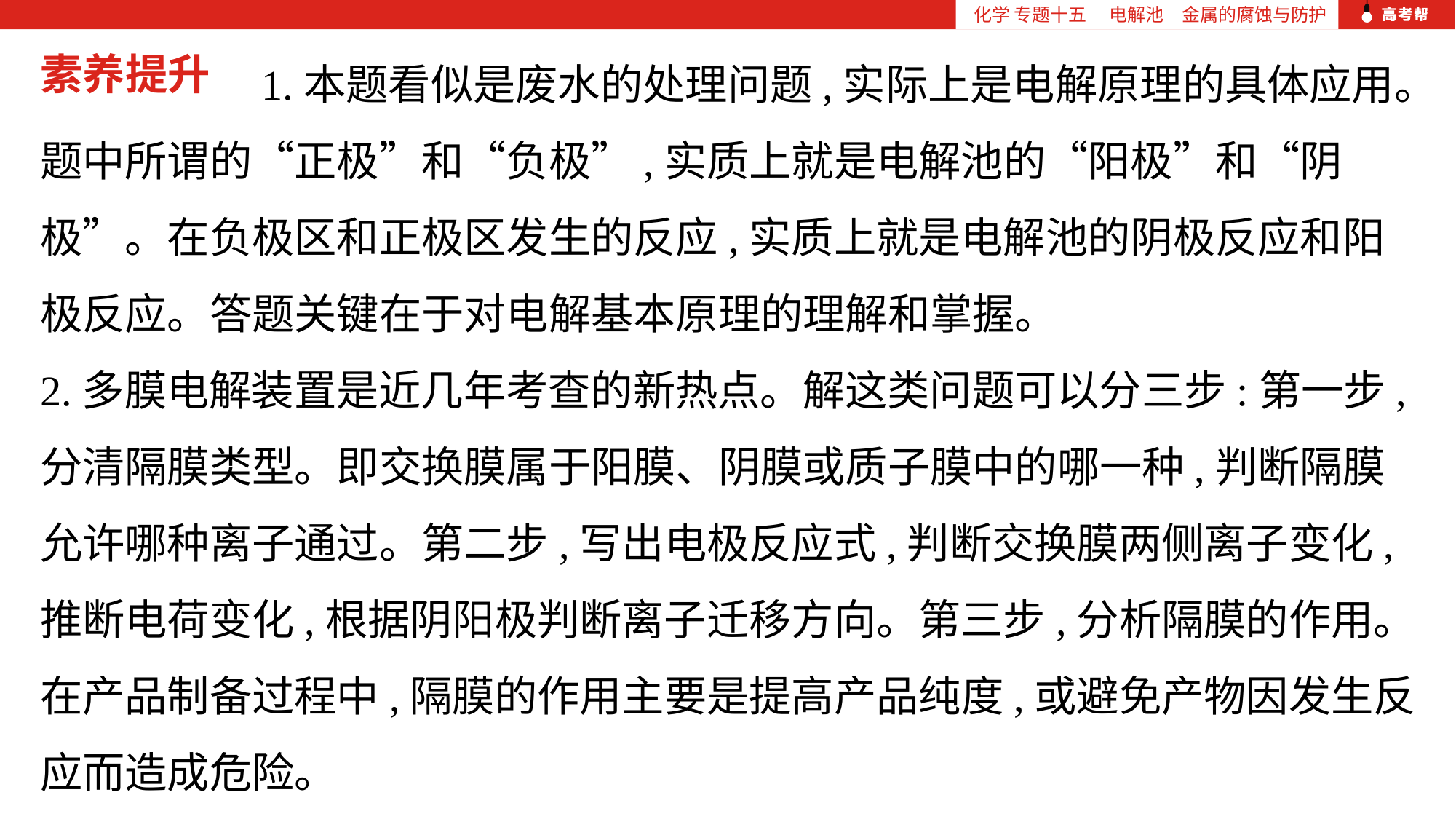

化学 专题十五 　电解池　金属的腐蚀与防护
                     1.本题看似是废水的处理问题,实际上是电解原理的具体应用。题中所谓的“正极”和“负极”,实质上就是电解池的“阳极”和“阴极”。在负极区和正极区发生的反应,实质上就是电解池的阴极反应和阳极反应。答题关键在于对电解基本原理的理解和掌握。
2.多膜电解装置是近几年考查的新热点。解这类问题可以分三步:第一步,分清隔膜类型。即交换膜属于阳膜、阴膜或质子膜中的哪一种,判断隔膜允许哪种离子通过。第二步,写出电极反应式,判断交换膜两侧离子变化,推断电荷变化,根据阴阳极判断离子迁移方向。第三步,分析隔膜的作用。在产品制备过程中,隔膜的作用主要是提高产品纯度,或避免产物因发生反应而造成危险。
素养提升